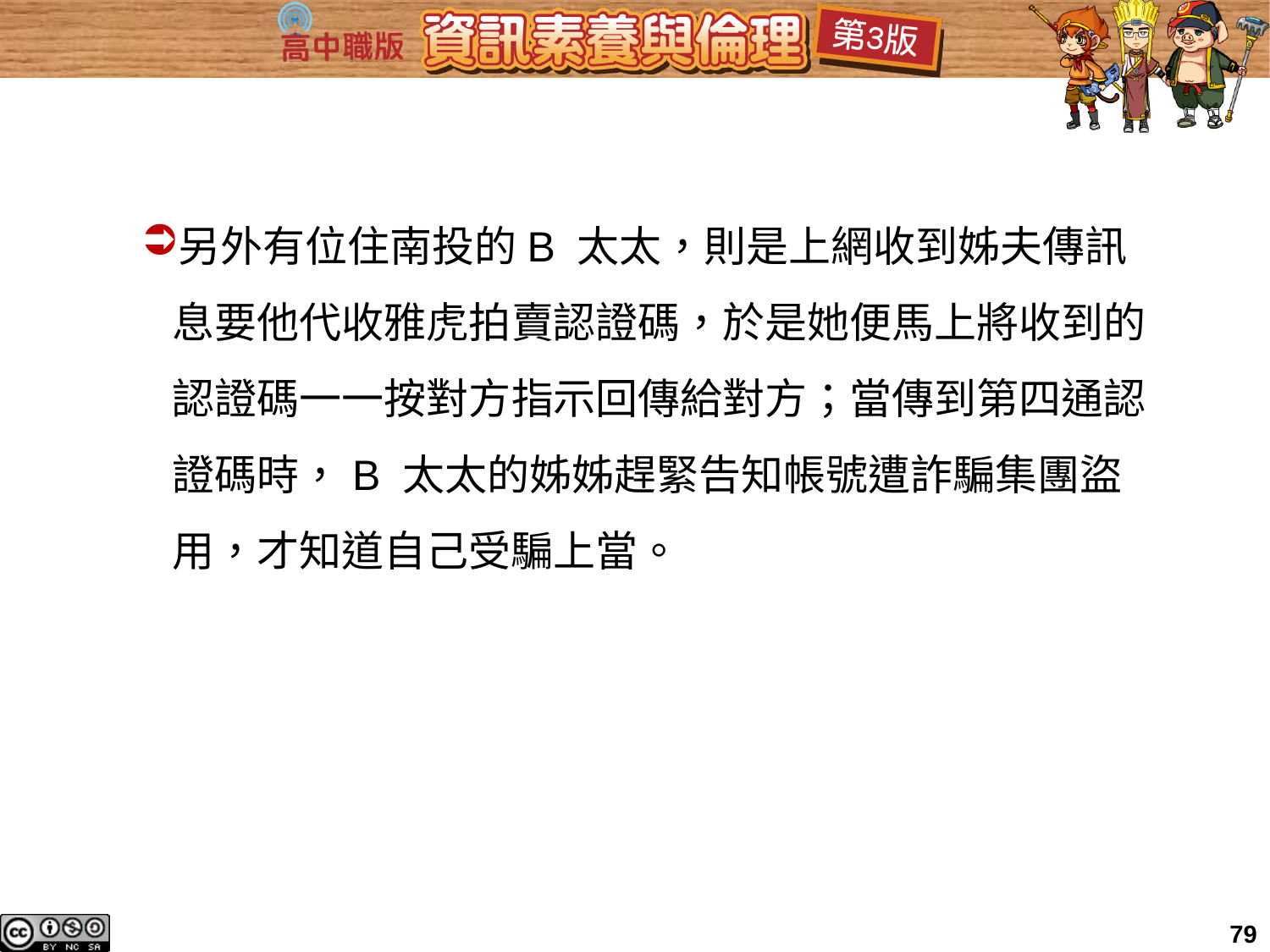

另外有位住南投的B 太太，則是上網收到姊夫傳訊息要他代收雅虎拍賣認證碼，於是她便馬上將收到的認證碼一一按對方指示回傳給對方；當傳到第四通認證碼時，B 太太的姊姊趕緊告知帳號遭詐騙集團盜用，才知道自己受騙上當。
79